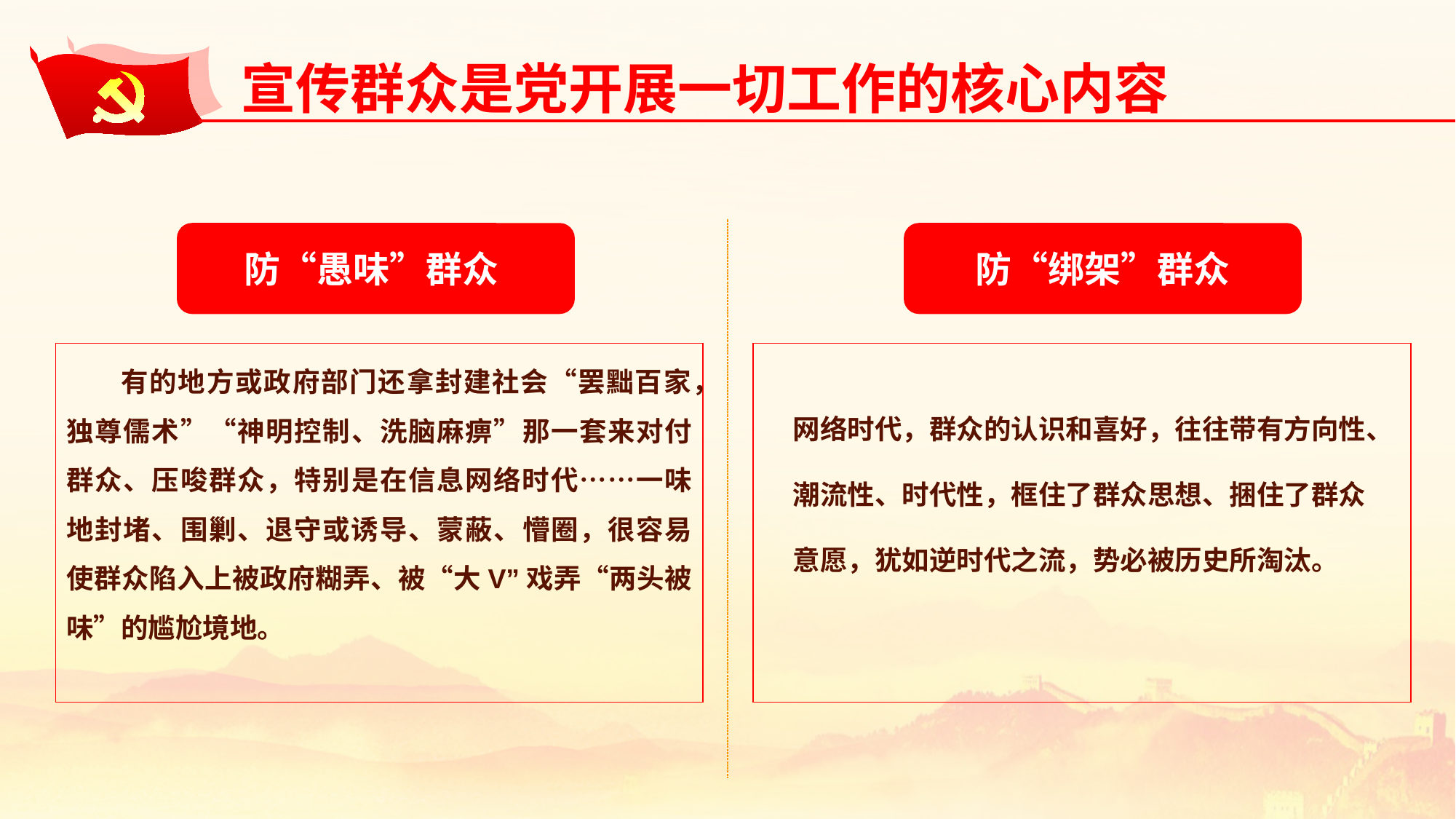

宣传群众是党开展一切工作的核心内容
防“愚味”群众
防“绑架”群众

有的地方或政府部门还拿封建社会“罢黜百家，独尊儒术”“神明控制、洗脑麻痹”那一套来对付群众、压唆群众，特别是在信息网络时代……一味地封堵、围剿、退守或诱导、蒙蔽、懵圈，很容易使群众陷入上被政府糊弄、被“大V”戏弄“两头被味”的尴尬境地。

网络时代，群众的认识和喜好，往往带有方向性、潮流性、时代性，框住了群众思想、捆住了群众意愿，犹如逆时代之流，势必被历史所淘汰。
延时符（正式讲课时请删除）